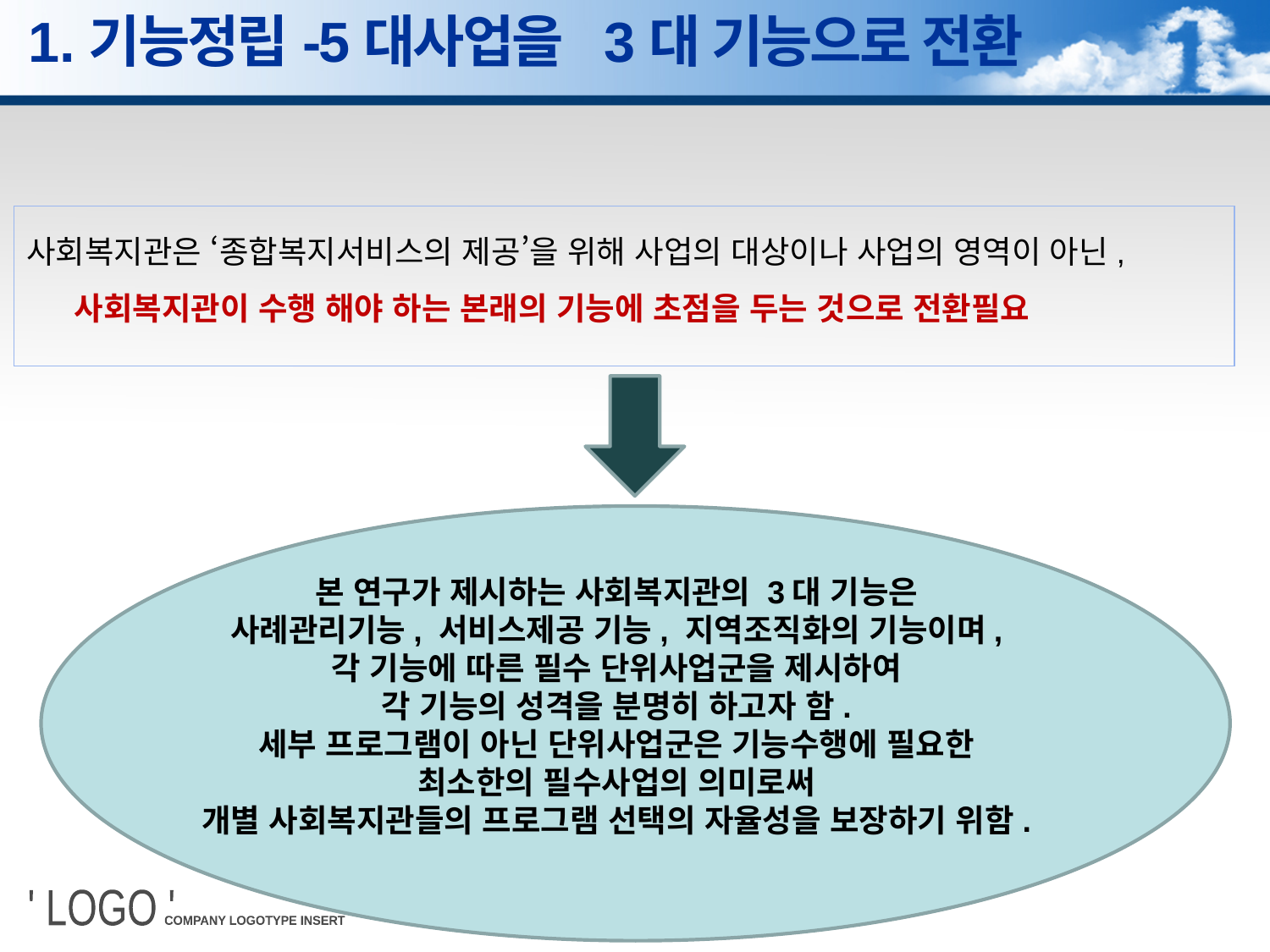

1.기능정립-5대사업을  3대 기능으로 전환
사회복지관은 ‘종합복지서비스의 제공’을 위해 사업의 대상이나 사업의 영역이 아닌, 사회복지관이 수행 해야 하는 본래의 기능에 초점을 두는 것으로 전환필요

본 연구가 제시하는 사회복지관의 3대 기능은
사례관리기능, 서비스제공 기능, 지역조직화의 기능이며,
각 기능에 따른 필수 단위사업군을 제시하여
각 기능의 성격을 분명히 하고자 함.
세부 프로그램이 아닌 단위사업군은 기능수행에 필요한
최소한의 필수사업의 의미로써
개별 사회복지관들의 프로그램 선택의 자율성을 보장하기 위함.